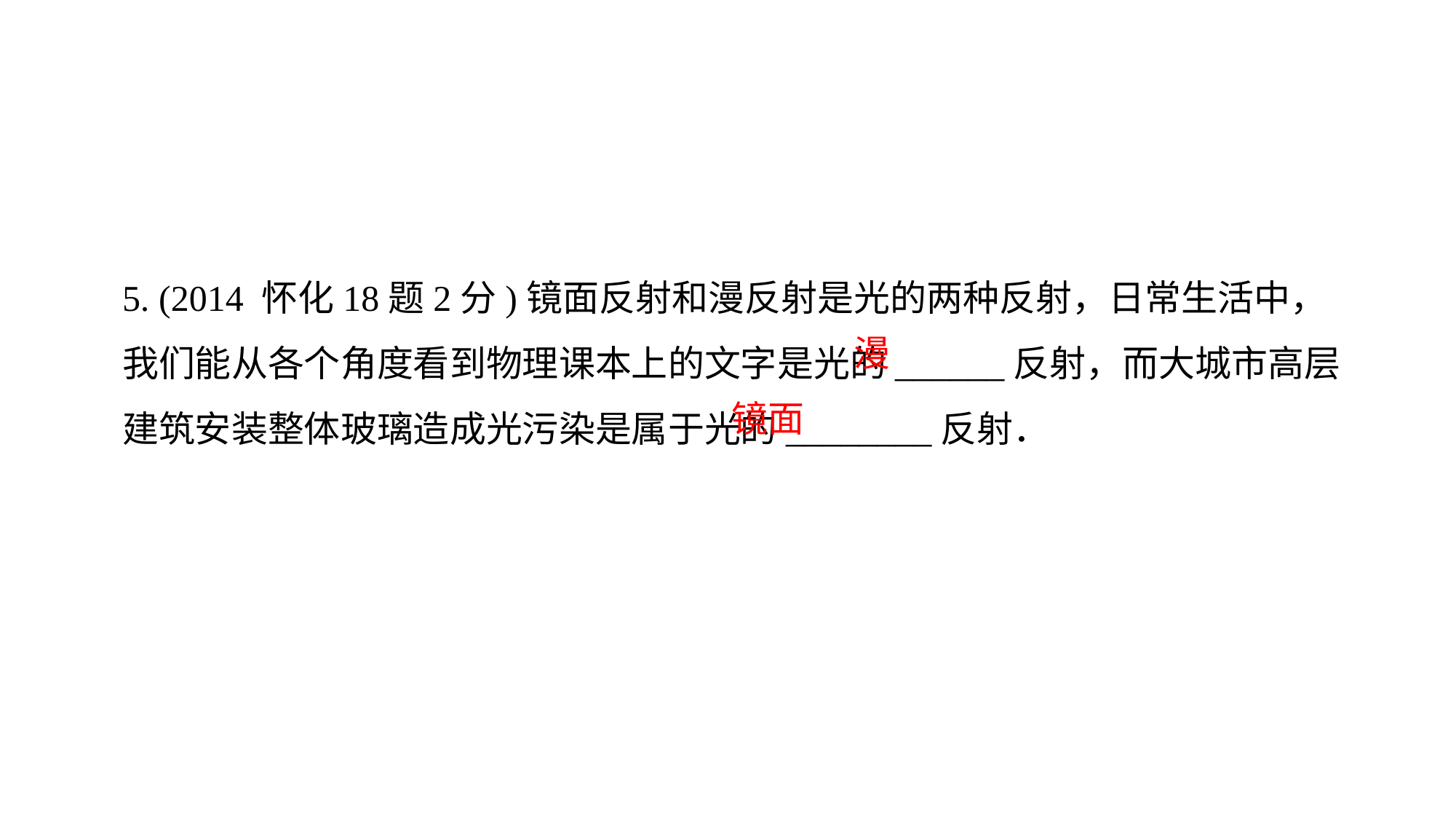

5. (2014 怀化18题2分)镜面反射和漫反射是光的两种反射，日常生活中，我们能从各个角度看到物理课本上的文字是光的______反射，而大城市高层建筑安装整体玻璃造成光污染是属于光的________反射．
漫
镜面